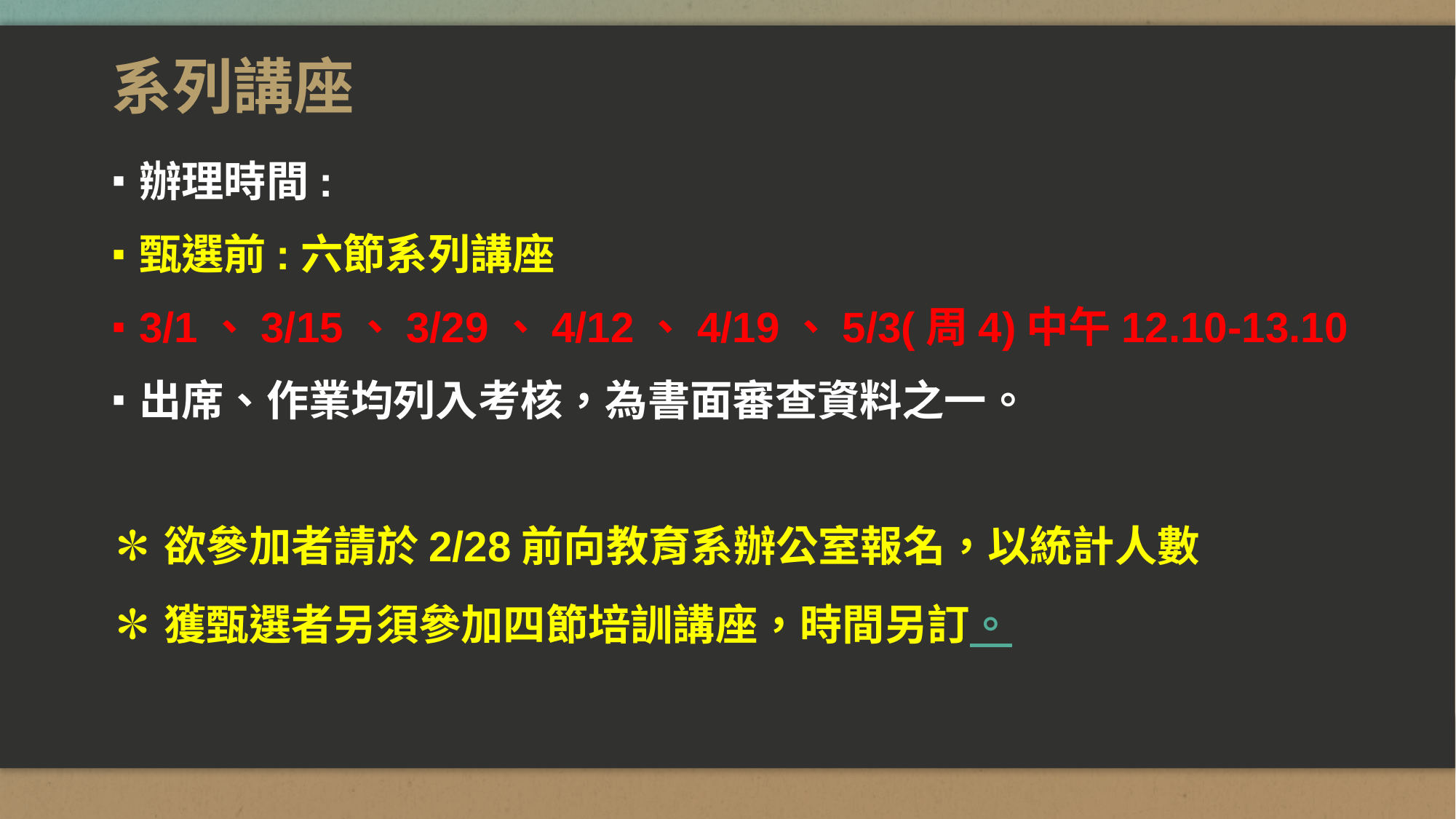

# 系列講座
辦理時間:
甄選前:六節系列講座
3/1、3/15、3/29、4/12、4/19、5/3(周4)中午12.10-13.10
出席、作業均列入考核，為書面審查資料之一。

✽欲參加者請於2/28前向教育系辦公室報名，以統計人數
✽獲甄選者另須參加四節培訓講座，時間另訂。